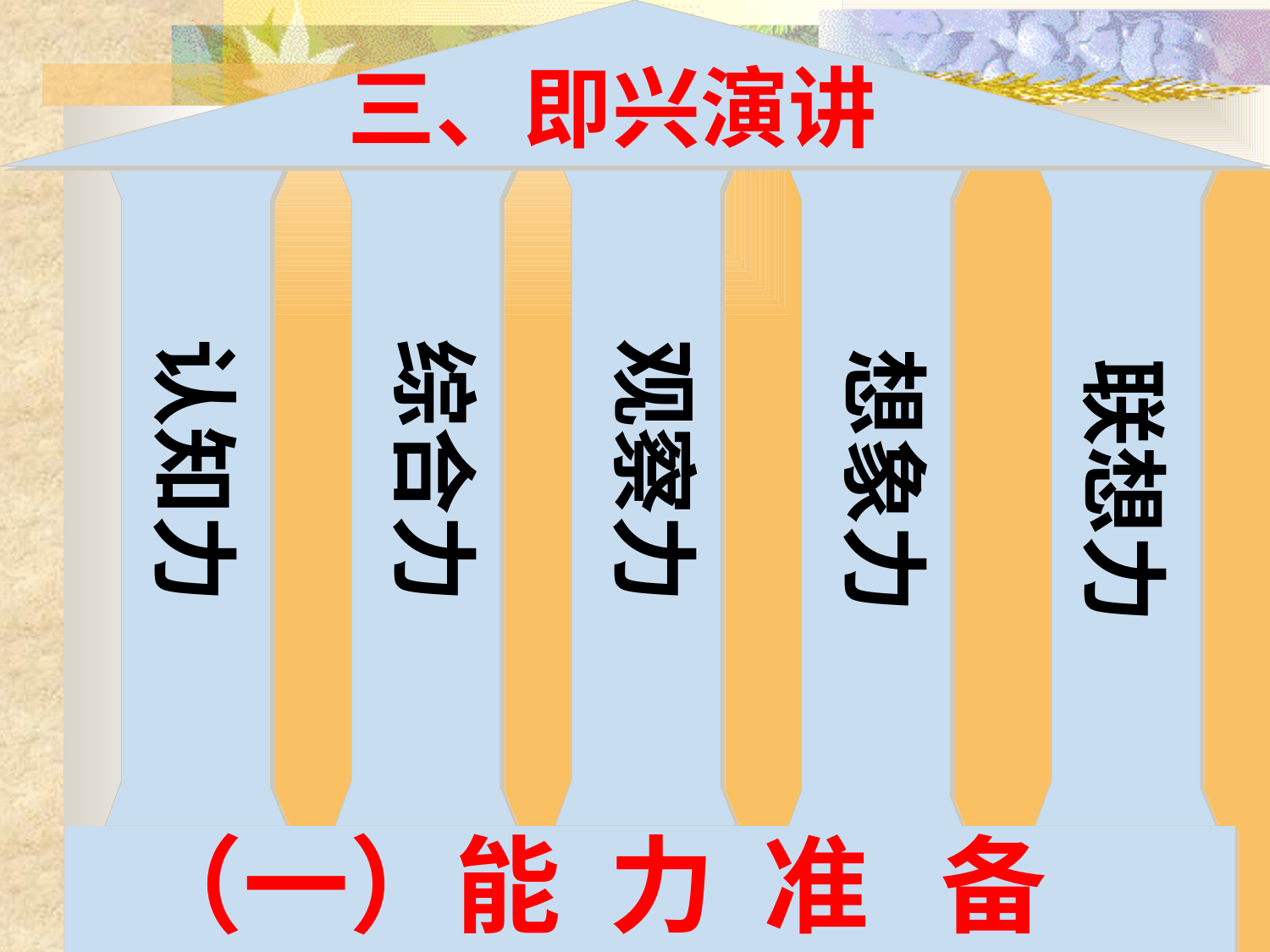

三、即兴演讲
#

认知力
综合力
观察力
想象力
联想力

（一）能  力  准   备